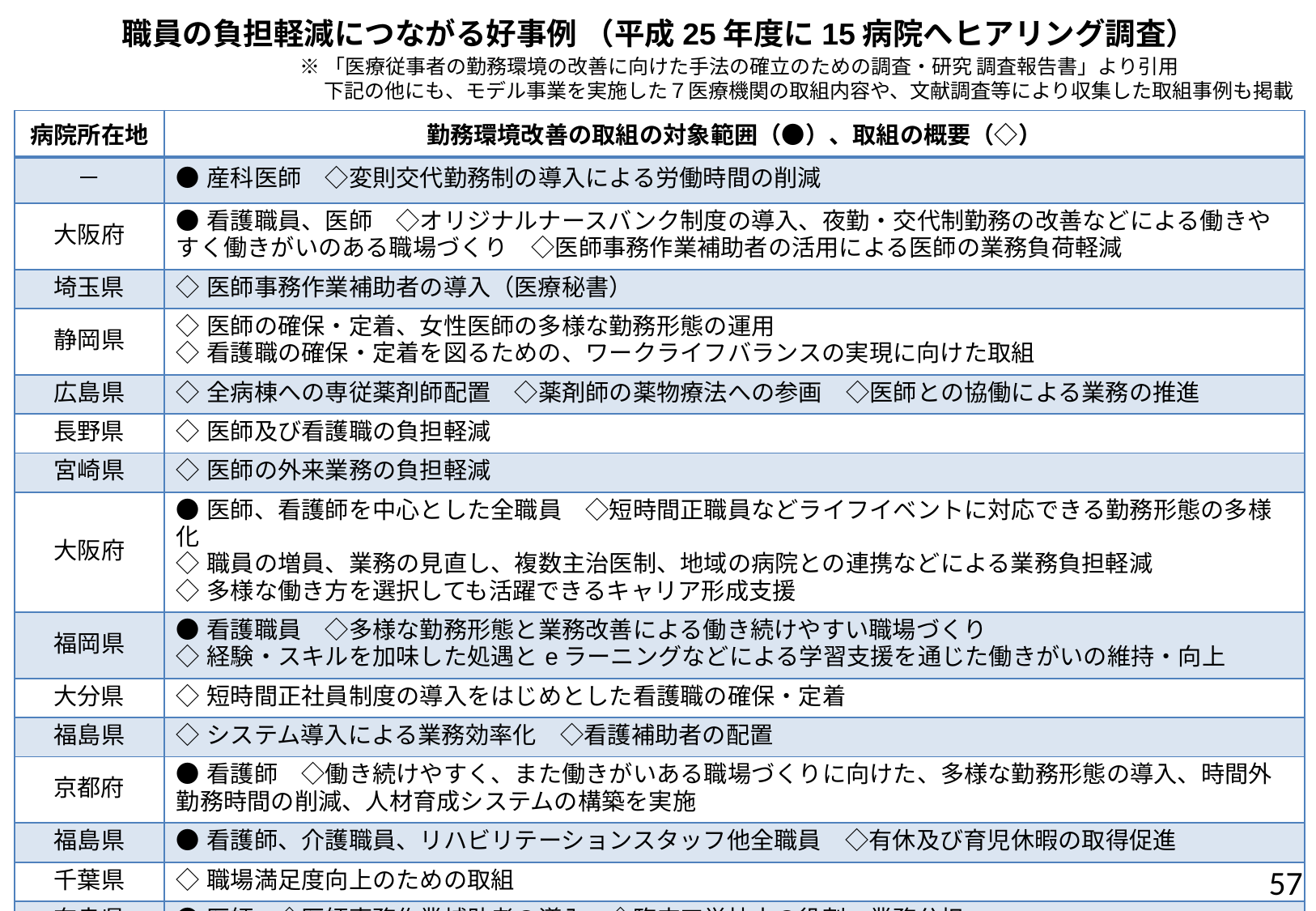

職員の負担軽減につながる好事例 （平成25年度に15病院へヒアリング調査）
※「医療従事者の勤務環境の改善に向けた手法の確立のための調査・研究 調査報告書」より引用
　 下記の他にも、モデル事業を実施した７医療機関の取組内容や、文献調査等により収集した取組事例も掲載
| 病院所在地 | 勤務環境改善の取組の対象範囲（●）、取組の概要（◇） |
| --- | --- |
| － | ●産科医師　◇変則交代勤務制の導入による労働時間の削減 |
| 大阪府 | ●看護職員、医師　◇オリジナルナースバンク制度の導入、夜勤・交代制勤務の改善などによる働きやすく働きがいのある職場づくり　◇医師事務作業補助者の活用による医師の業務負荷軽減 |
| 埼玉県 | ◇医師事務作業補助者の導入（医療秘書） |
| 静岡県 | ◇医師の確保・定着、女性医師の多様な勤務形態の運用 ◇看護職の確保・定着を図るための、ワークライフバランスの実現に向けた取組 |
| 広島県 | ◇全病棟への専従薬剤師配置　◇薬剤師の薬物療法への参画　◇医師との協働による業務の推進 |
| 長野県 | ◇医師及び看護職の負担軽減 |
| 宮崎県 | ◇医師の外来業務の負担軽減 |
| 大阪府 | ●医師、看護師を中心とした全職員　◇短時間正職員などライフイベントに対応できる勤務形態の多様化 ◇職員の増員、業務の見直し、複数主治医制、地域の病院との連携などによる業務負担軽減 ◇多様な働き方を選択しても活躍できるキャリア形成支援 |
| 福岡県 | ●看護職員　◇多様な勤務形態と業務改善による働き続けやすい職場づくり ◇経験・スキルを加味した処遇とeラーニングなどによる学習支援を通じた働きがいの維持・向上 |
| 大分県 | ◇短時間正社員制度の導入をはじめとした看護職の確保・定着 |
| 福島県 | ◇システム導入による業務効率化　◇看護補助者の配置 |
| 京都府 | ●看護師　◇働き続けやすく、また働きがいある職場づくりに向けた、多様な勤務形態の導入、時間外勤務時間の削減、人材育成システムの構築を実施 |
| 福島県 | ●看護師、介護職員、リハビリテーションスタッフ他全職員　◇有休及び育児休暇の取得促進 |
| 千葉県 | ◇職場満足度向上のための取組 |
| 奈良県 | ●医師　◇医師事務作業補助者の導入　◇臨床工学技士の役割・業務分担 |

57